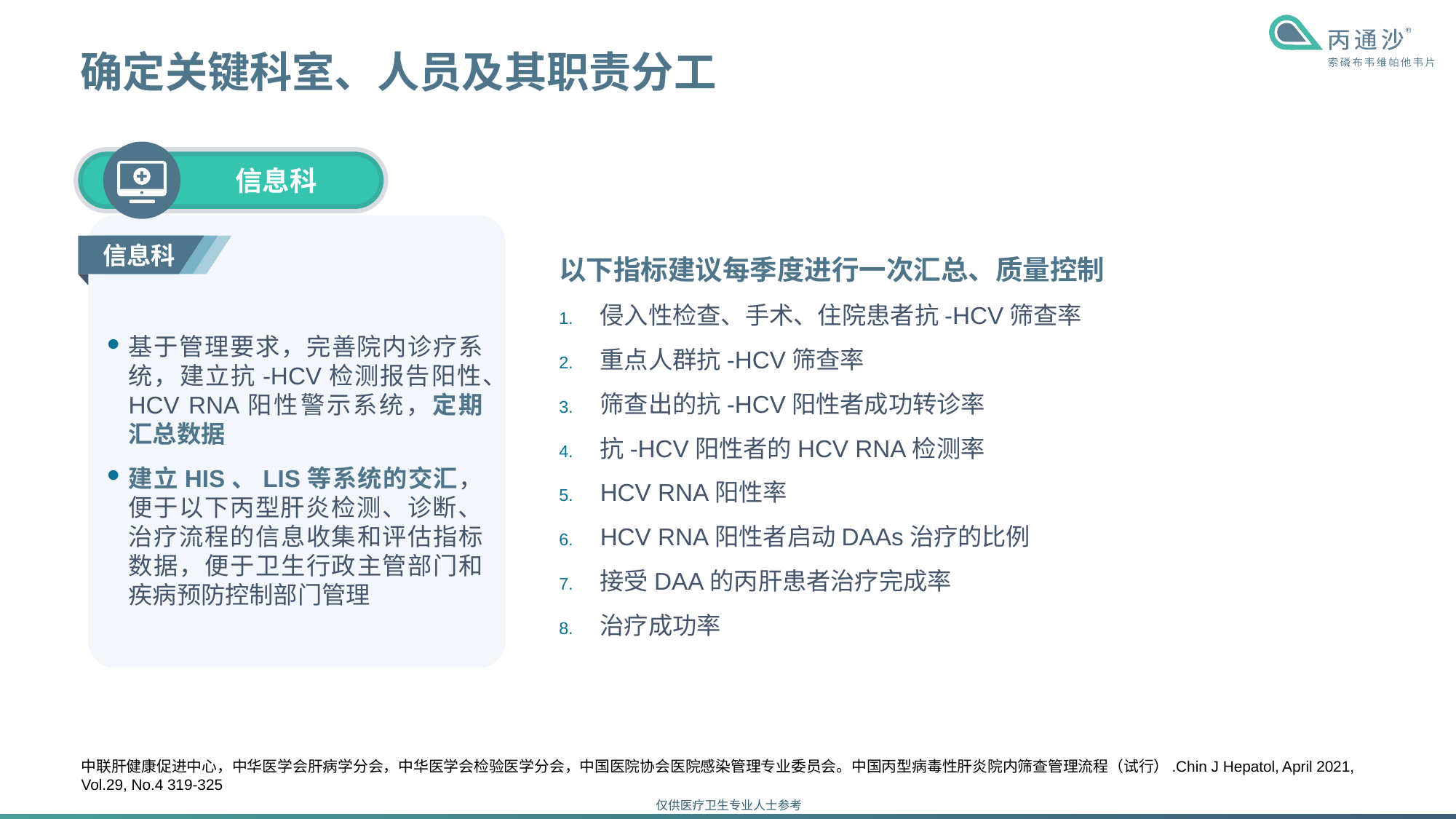

# 确定关键科室、人员及其职责分工

 信息科

 信息科

以下指标建议每季度进行一次汇总、质量控制
侵入性检查、手术、住院患者抗-HCV筛查率
重点人群抗-HCV筛查率
筛查出的抗-HCV阳性者成功转诊率
抗-HCV阳性者的HCV RNA检测率
HCV RNA阳性率
HCV RNA阳性者启动DAAs治疗的比例
接受DAA的丙肝患者治疗完成率
治疗成功率

基于管理要求，完善院内诊疗系统，建立抗-HCV检测报告阳性、HCV RNA阳性警示系统，定期汇总数据
建立HIS、LIS等系统的交汇，便于以下丙型肝炎检测、诊断、治疗流程的信息收集和评估指标数据，便于卫生行政主管部门和疾病预防控制部门管理
中联肝健康促进中心，中华医学会肝病学分会，中华医学会检验医学分会，中国医院协会医院感染管理专业委员会。中国丙型病毒性肝炎院内筛查管理流程（试行）.Chin J Hepatol, April 2021, Vol.29, No.4 319-325